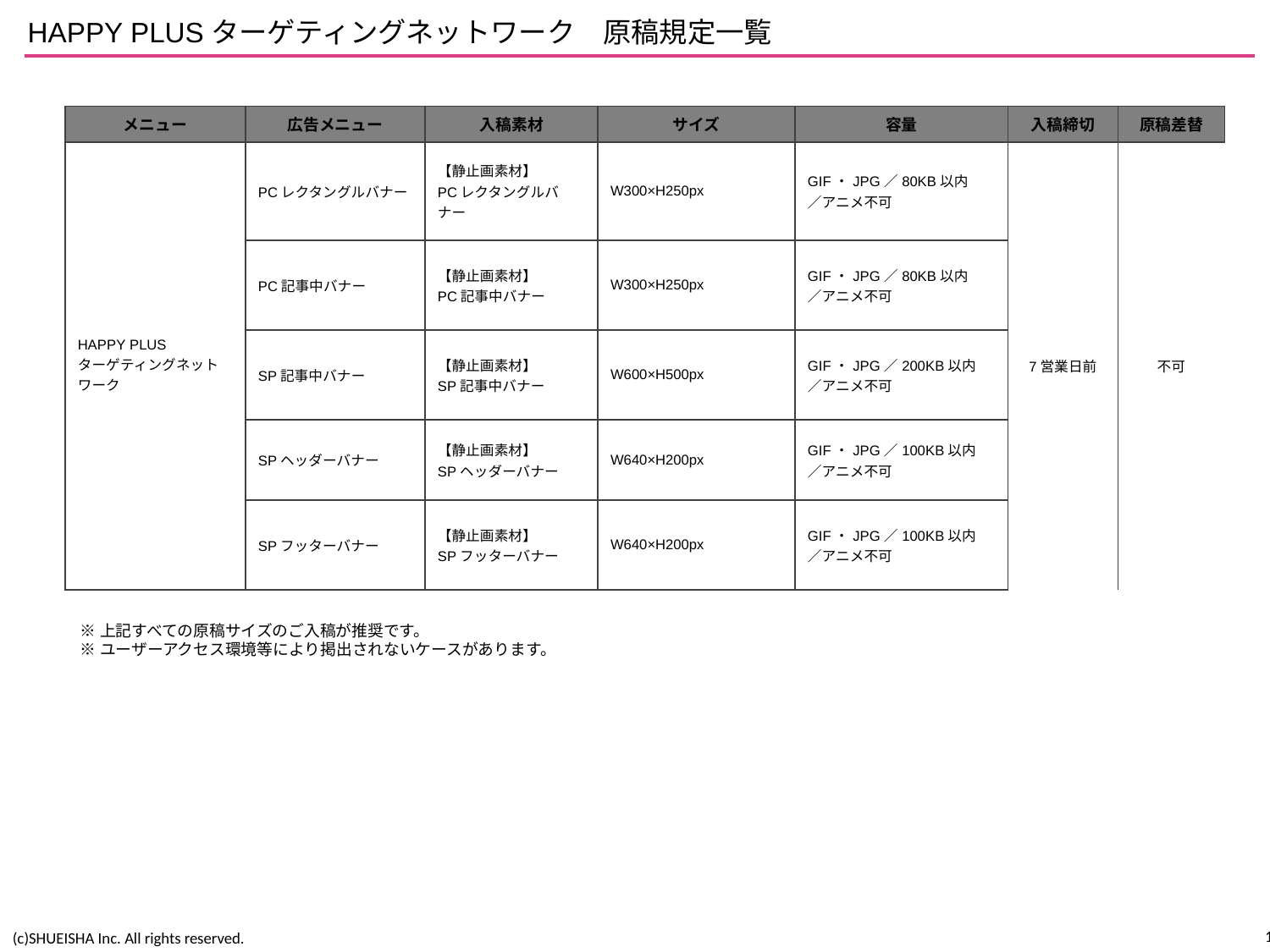

# HAPPY PLUSターゲティングネットワーク　原稿規定一覧
| メニュー | 広告メニュー | 入稿素材 | サイズ | 容量 | 入稿締切 | 原稿差替 |
| --- | --- | --- | --- | --- | --- | --- |
| HAPPY PLUS ターゲティングネットワーク | PCレクタングルバナー | 【静止画素材】 PCレクタングルバナー | W300×H250px | GIF・JPG／80KB以内 ／アニメ不可 | 7営業日前 | 不可 |
|  | PC記事中バナー | 【静止画素材】 PC記事中バナー | W300×H250px | GIF・JPG／80KB以内 ／アニメ不可 |  |  |
|  | SP記事中バナー | 【静止画素材】 SP記事中バナー | W600×H500px | GIF・JPG／200KB以内 ／アニメ不可 |  |  |
|  | SPヘッダーバナー | 【静止画素材】 SPヘッダーバナー | W640×H200px | GIF・JPG／100KB以内 ／アニメ不可 | 5営業日前 |  |
|  | SPフッターバナー | 【静止画素材】 SPフッターバナー | W640×H200px | GIF・JPG／100KB以内 ／アニメ不可 |  |  |
※上記すべての原稿サイズのご入稿が推奨です。
※ユーザーアクセス環境等により掲出されないケースがあります。